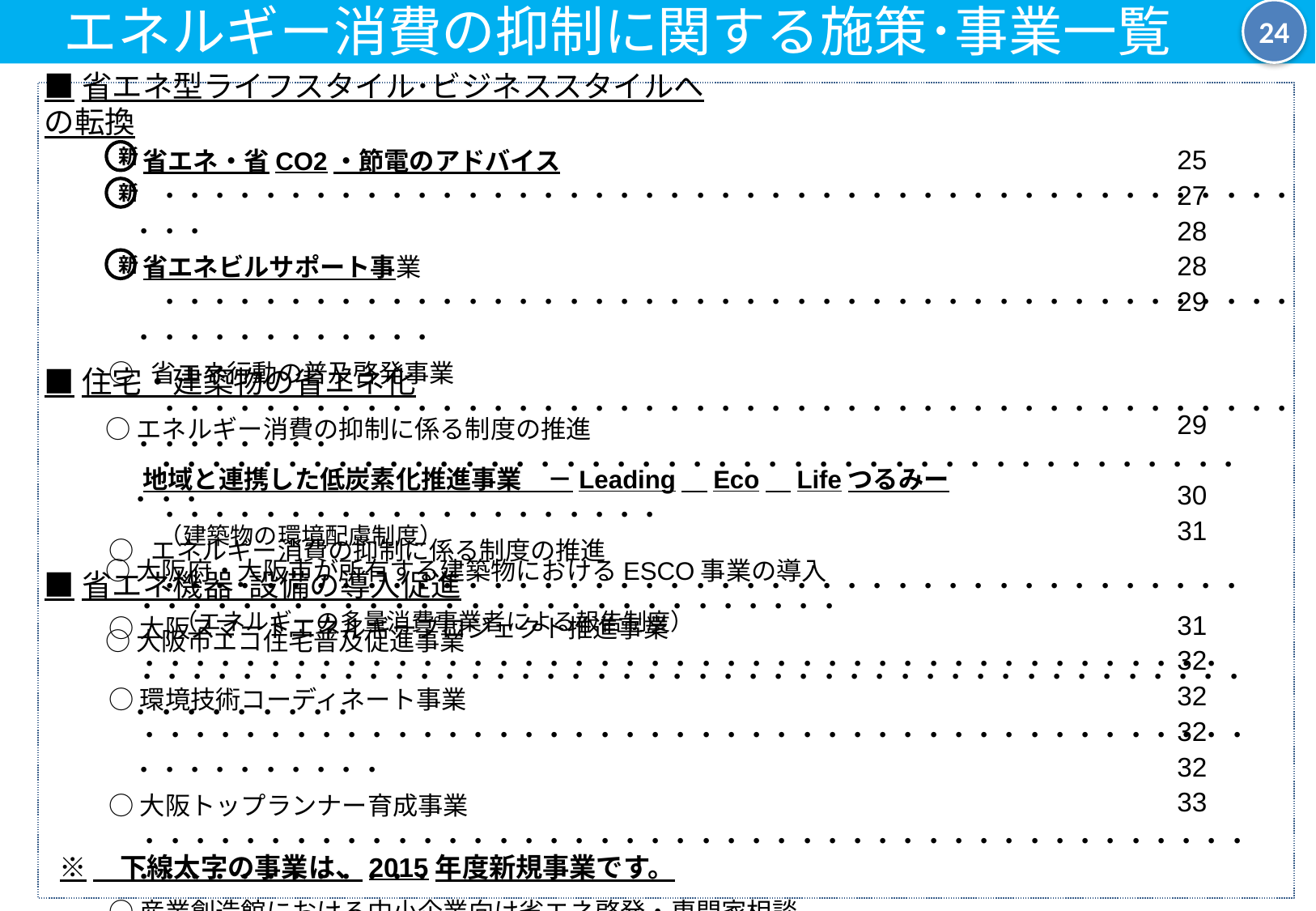

24
　エネルギー消費の抑制に関する施策･事業一覧
■省エネ型ライフスタイル･ビジネススタイルへの転換

     省エネ・省CO2・節電のアドバイス　　・・・・・・・・・・・・・・・・・・・・・・・・・・・・・・・・・・・・・・・・・・・・・・・・
     省エネビルサポート事業　　・・・・・・・・・・・・・・・・・・・・・・・・・・・・・・・・・・・・・・・・・・・・・・・・・・・・・・・・・
○  省エネ行動の普及啓発事業　　・・・・・・・・・・・・・・・・・・・・・・・・・・・・・・・・・・・・・・・・・・・・・・・・・・・・・
     地域と連携した低炭素化推進事業　－Leading　Eco　Lifeつるみー　・・・・・・・・・・・・・・・・・・・・
○  エネルギー消費の抑制に係る制度の推進　　・・・・・・・・・・・・・・・・・・・・・・・・・・・・・・・・・・・・・・・・・・・
　　  （エネルギーの多量消費事業者による報告制度）
25
27
28
28
29
新
新
新
■住宅・建築物の省エネ化
29

30
31
○エネルギー消費の抑制に係る制度の推進　・・・・・・・・・・・・・・・・・・・・・・・・・・・・・・・・・・・・・・・・・・・・・・
　　（建築物の環境配慮制度）
○大阪府・大阪市が所有する建築物におけるESCO事業の導入 　 ・・・・・・・・・・・・・・・・・・・・・・・・・・・・
○大阪市エコ住宅普及促進事業   ・・・・・・・・・・・・・・・・・・・・・・・・・・・・・・・・・・・・・・・・・・・・・・・・・・・・・
■省エネ機器･設備の導入促進
31
32
32
32
32
33
○大阪スマートエネルギープロジェクト推進事業　 ・・・・・・・・・・・・・・・・・・・・・・・・・・・・・・・・・・・・・・・・・・・
○環境技術コーディネート事業　　 ・・・・・・・・・・・・・・・・・・・・・・・・・・・・・・・・・・・・・・・・・・・・・・・・・・・・・・
○大阪トップランナー育成事業   ・・・・・・・・・・・・・・・・・・・・・・・・・・・・・・・・・・・・・・・・・・・・・・・・・・・・・・・・
○産業創造館における中小企業向け省エネ啓発・専門家相談   ・・・・・・・・・・・・・・・・・・・・・・・・・・・・・・
○ATCグリーンエコプラザ事業   ・・・・・・・・・・・・・・・・・・・・・・・・・・・・・・・・・・・・・・・・・・・・・・・・・・・・・・・・・
○大阪府・大阪市の施設等のLED化　　・・・・・・・・・・・・・・・・・・・・・・・・・・・・・・・・・・・・・・・・・・・・・・・・・・・
※　下線太字の事業は、2015年度新規事業です。